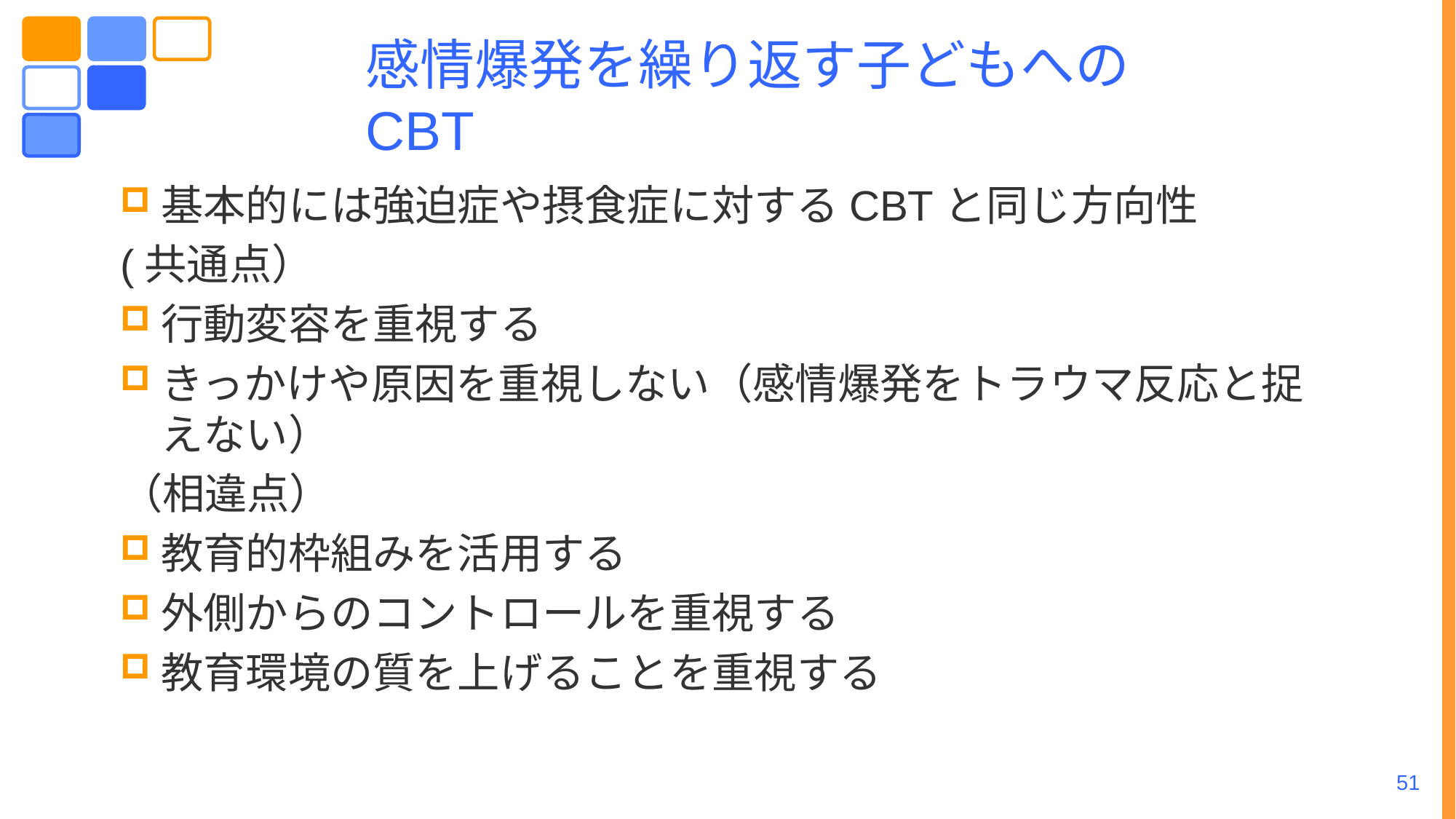

# 感情爆発を繰り返す子どもへのCBT
基本的には強迫症や摂食症に対するCBTと同じ方向性
(共通点）
行動変容を重視する
きっかけや原因を重視しない（感情爆発をトラウマ反応と捉えない）
（相違点）
教育的枠組みを活用する
外側からのコントロールを重視する
教育環境の質を上げることを重視する
51